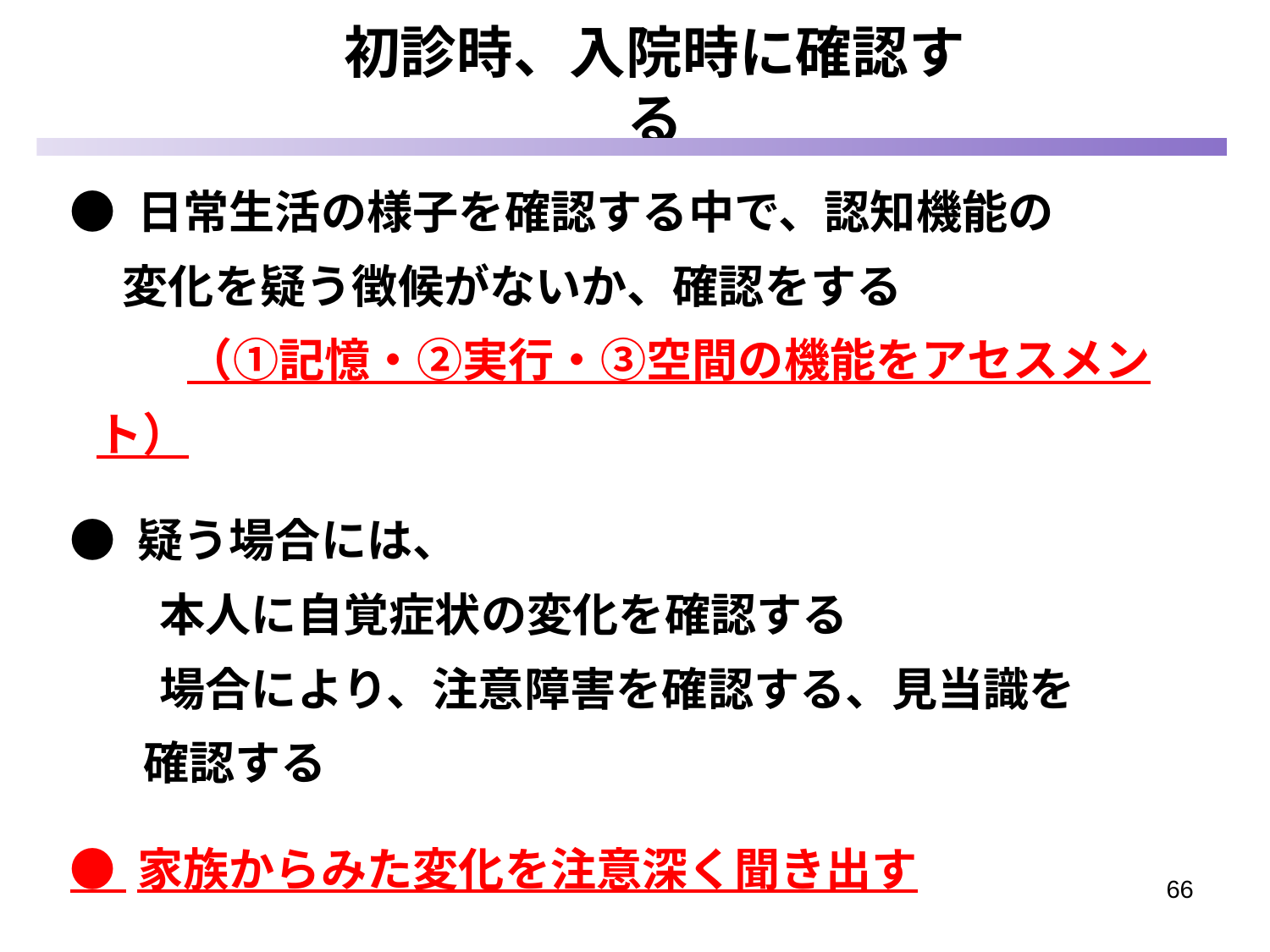

初診時、入院時に確認する

  ● 日常生活の様子を確認する中で、認知機能の
      変化を疑う徴候がないか、確認をする
　　　（①記憶・②実行・③空間の機能をアセスメント）
  ● 疑う場合には、
	     本人に自覚症状の変化を確認する
	     場合により、注意障害を確認する、見当識を
        確認する
  ● 家族からみた変化を注意深く聞き出す
（以前の人物像との変化や機能障害の有無を聴取する）
66